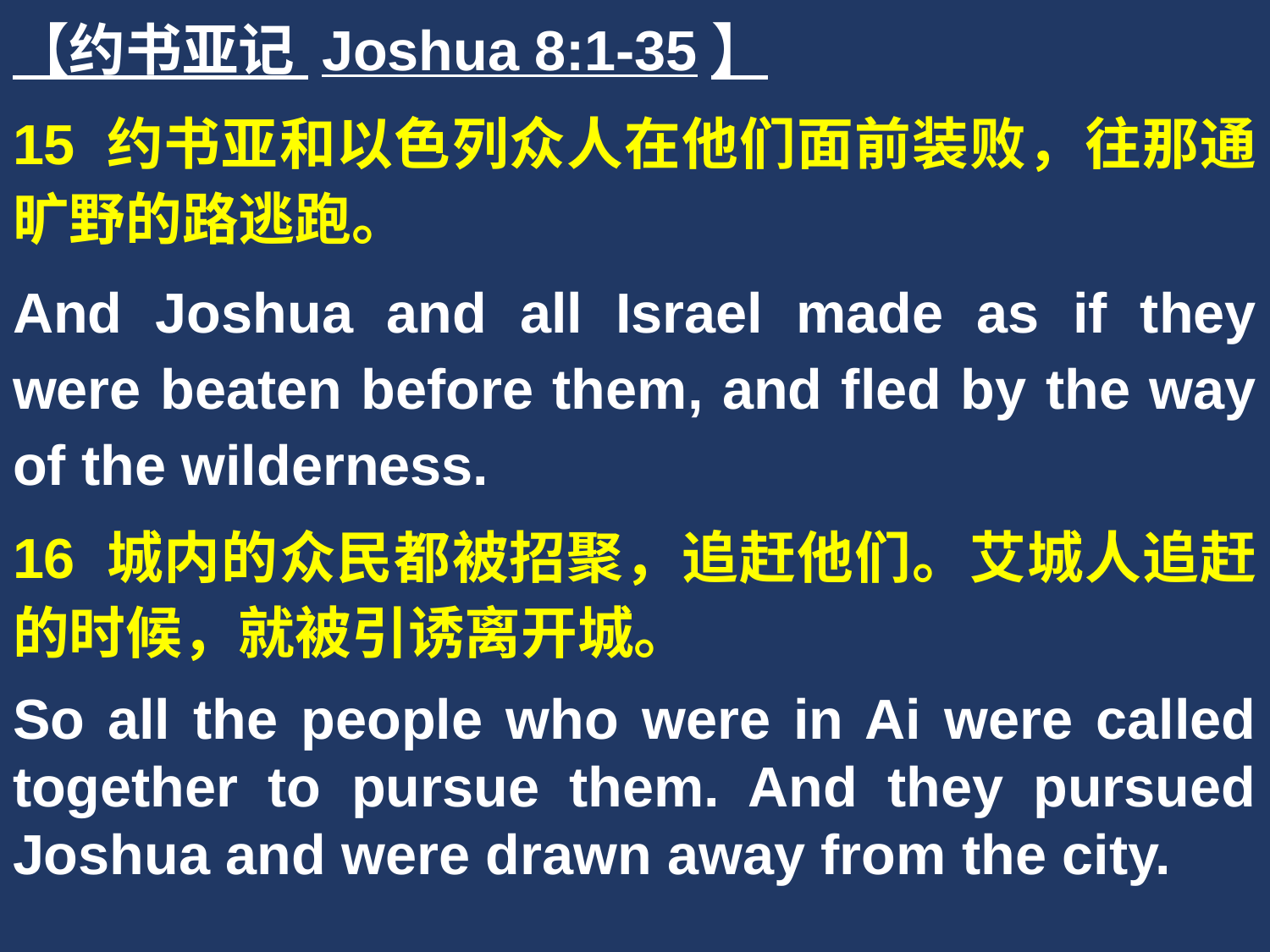

【约书亚记 Joshua 8:1-35】
15 约书亚和以色列众人在他们面前装败，往那通旷野的路逃跑。
And Joshua and all Israel made as if they were beaten before them, and fled by the way of the wilderness.
16 城内的众民都被招聚，追赶他们。艾城人追赶的时候，就被引诱离开城。
So all the people who were in Ai were called together to pursue them. And they pursued Joshua and were drawn away from the city.